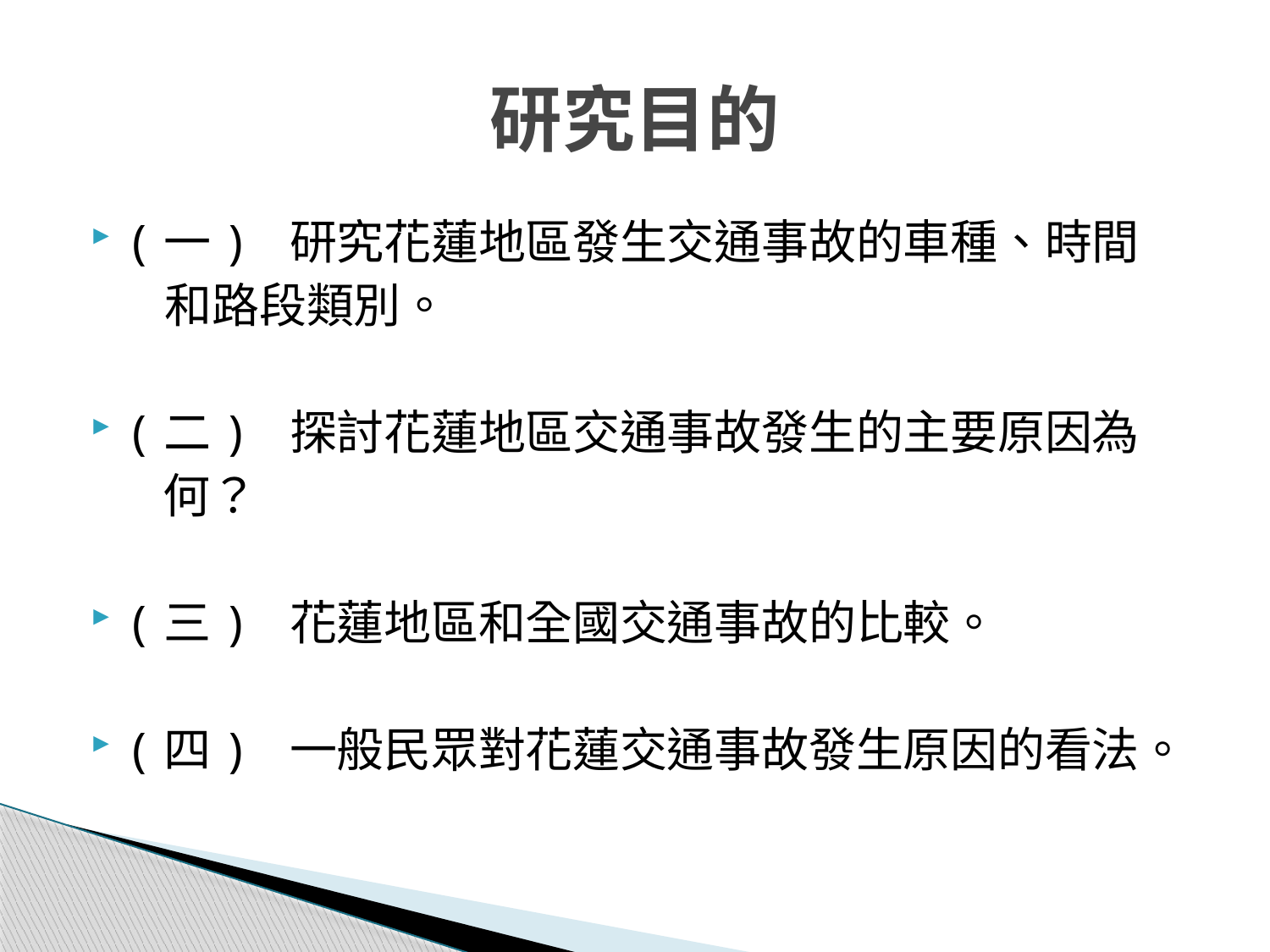

# 研究目的
(一) 研究花蓮地區發生交通事故的車種、時間
       和路段類別。

(二) 探討花蓮地區交通事故發生的主要原因為
       何？

(三) 花蓮地區和全國交通事故的比較。

(四) 一般民眾對花蓮交通事故發生原因的看法。